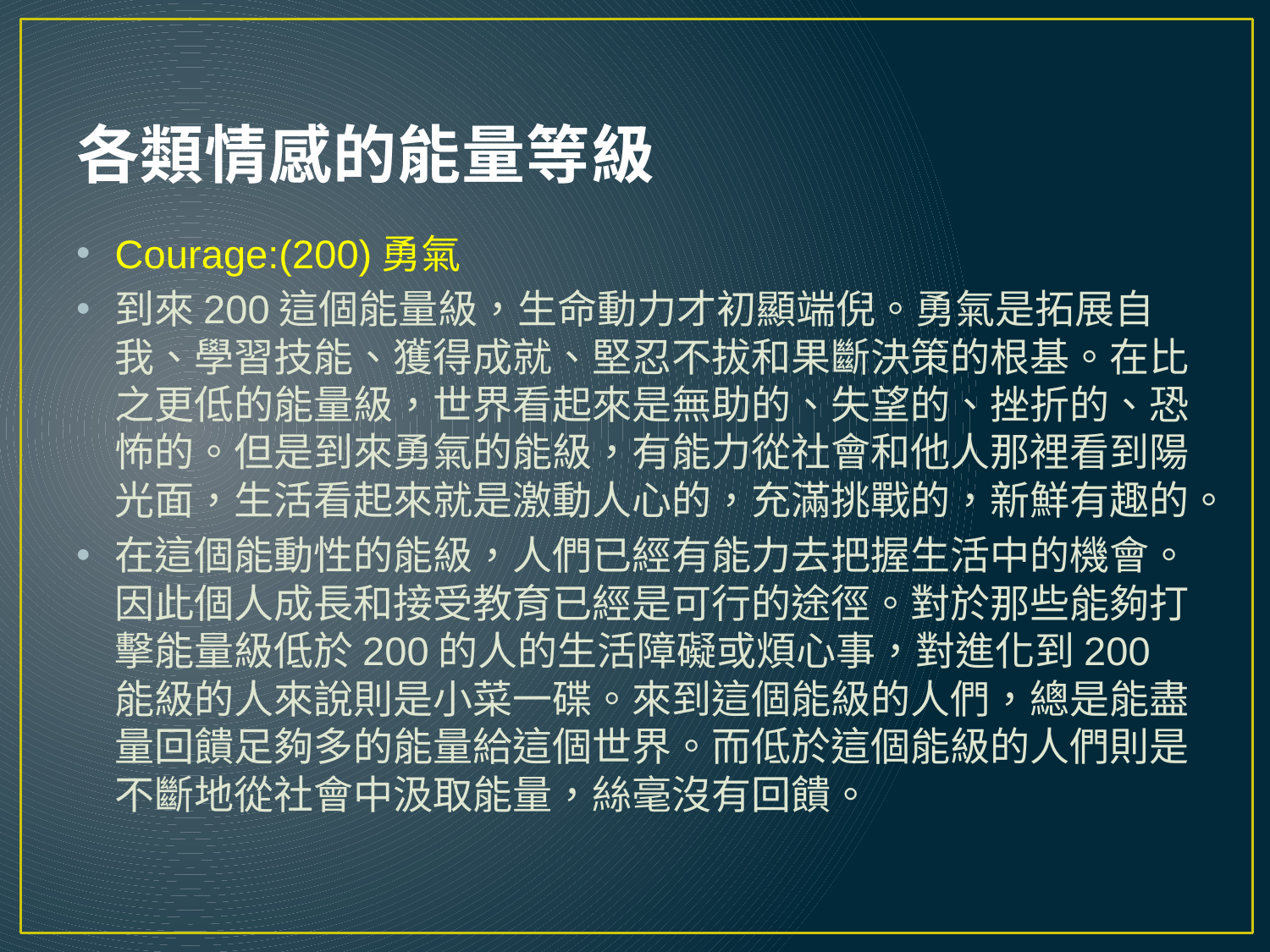

# 各類情感的能量等級
Courage:(200)勇氣
到來200這個能量級，生命動力才初顯端倪。勇氣是拓展自我、學習技能、獲得成就、堅忍不拔和果斷決策的根基。在比之更低的能量級，世界看起來是無助的、失望的、挫折的、恐怖的。但是到來勇氣的能級，有能力從社會和他人那裡看到陽光面，生活看起來就是激動人心的，充滿挑戰的，新鮮有趣的。
在這個能動性的能級，人們已經有能力去把握生活中的機會。因此個人成長和接受教育已經是可行的途徑。對於那些能夠打擊能量級低於200的人的生活障礙或煩心事，對進化到200能級的人來說則是小菜一碟。來到這個能級的人們，總是能盡量回饋足夠多的能量給這個世界。而低於這個能級的人們則是不斷地從社會中汲取能量，絲毫沒有回饋。